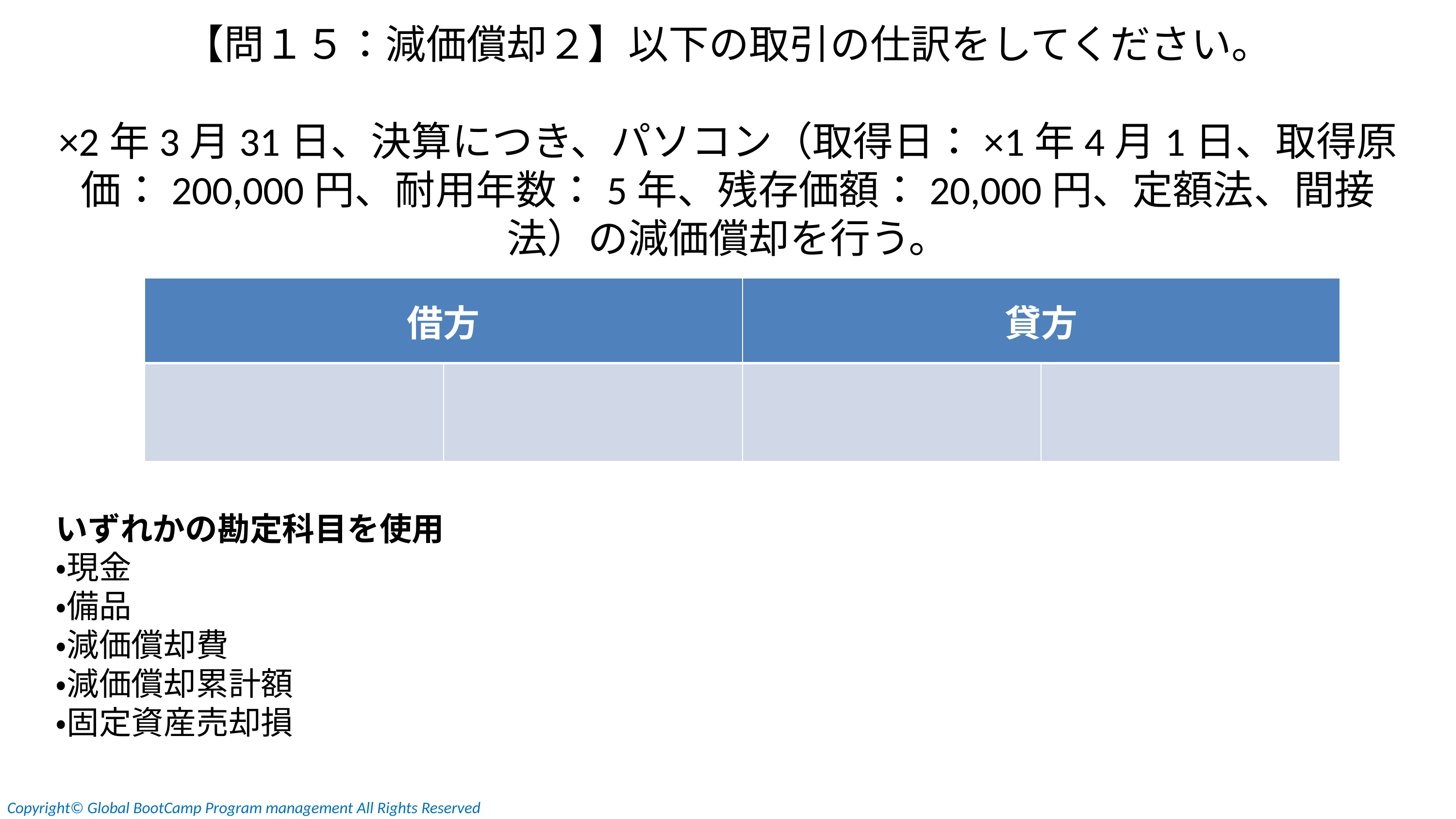

【問１５：減価償却２】以下の取引の仕訳をしてください。

×2年3月31日、決算につき、パソコン（取得日：×1年4月1日、取得原価：200,000円、耐用年数：5年、残存価額：20,000円、定額法、間接法）の減価償却を行う。
| 借方 |  | 貸方 |  |
| --- | --- | --- | --- |
|  |  |  |  |
いずれかの勘定科目を使用
・現金
・備品
・減価償却費
・減価償却累計額
・固定資産売却損